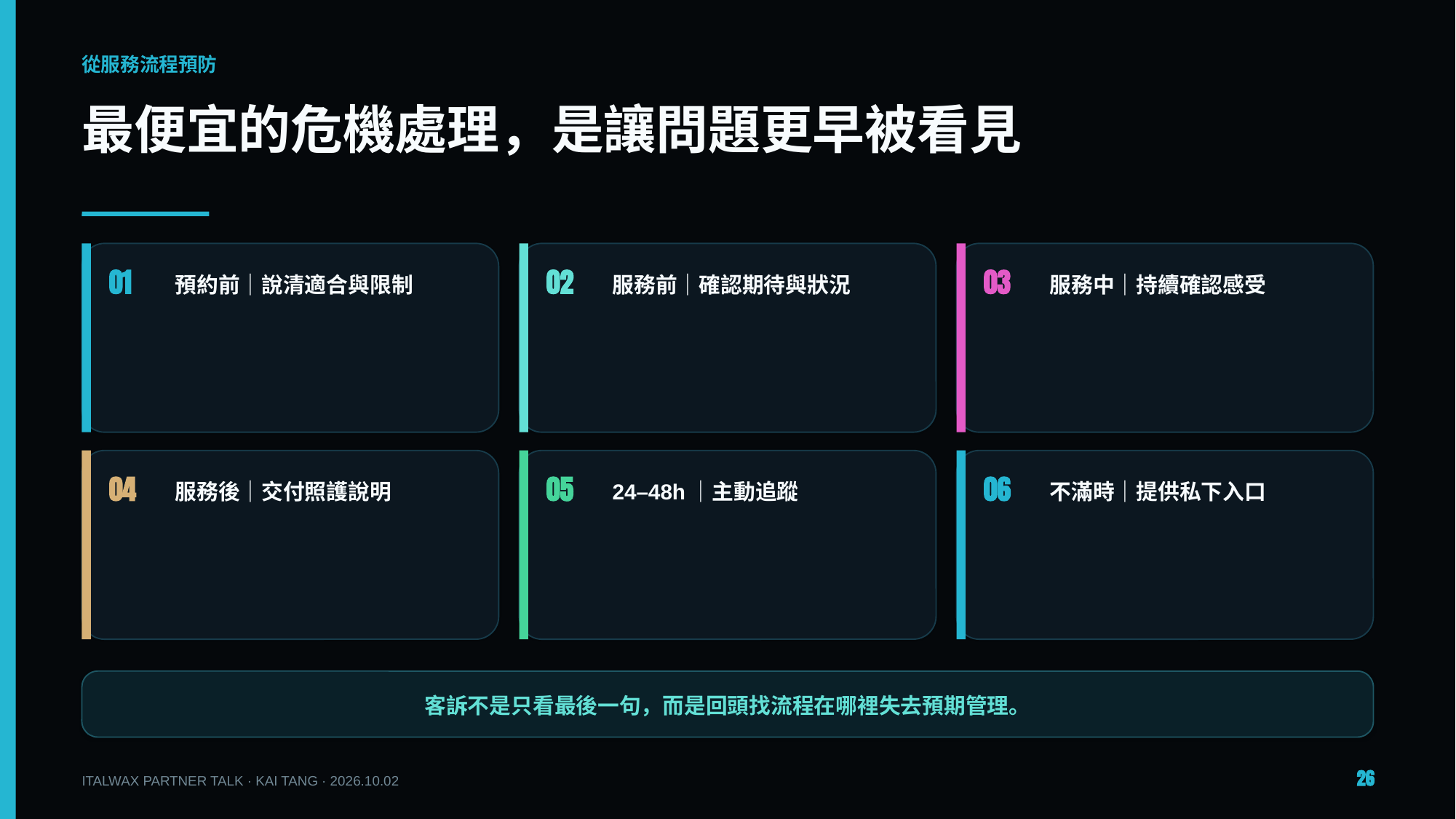

從服務流程預防
最便宜的危機處理，是讓問題更早被看見

01
預約前｜說清適合與限制
02
服務前｜確認期待與狀況
03
服務中｜持續確認感受

04
服務後｜交付照護說明
05
24–48h｜主動追蹤
06
不滿時｜提供私下入口

客訴不是只看最後一句，而是回頭找流程在哪裡失去預期管理。
26
ITALWAX PARTNER TALK · KAI TANG · 2026.10.02